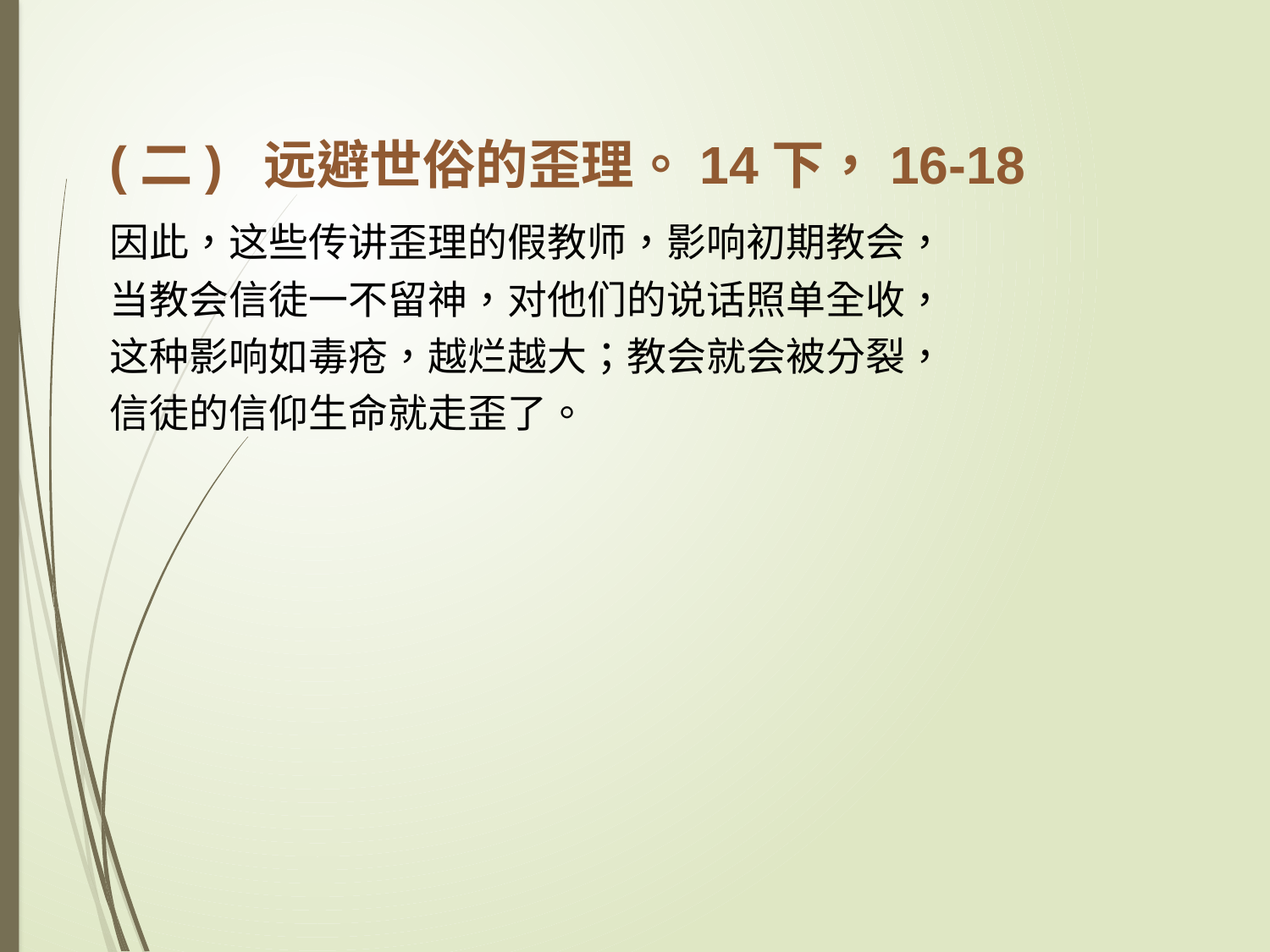

(二)	 远避世俗的歪理。14下，16-18
因此，这些传讲歪理的假教师，影响初期教会，
当教会信徒一不留神，对他们的说话照单全收，
这种影响如毒疮，越烂越大；教会就会被分裂，
信徒的信仰生命就走歪了。